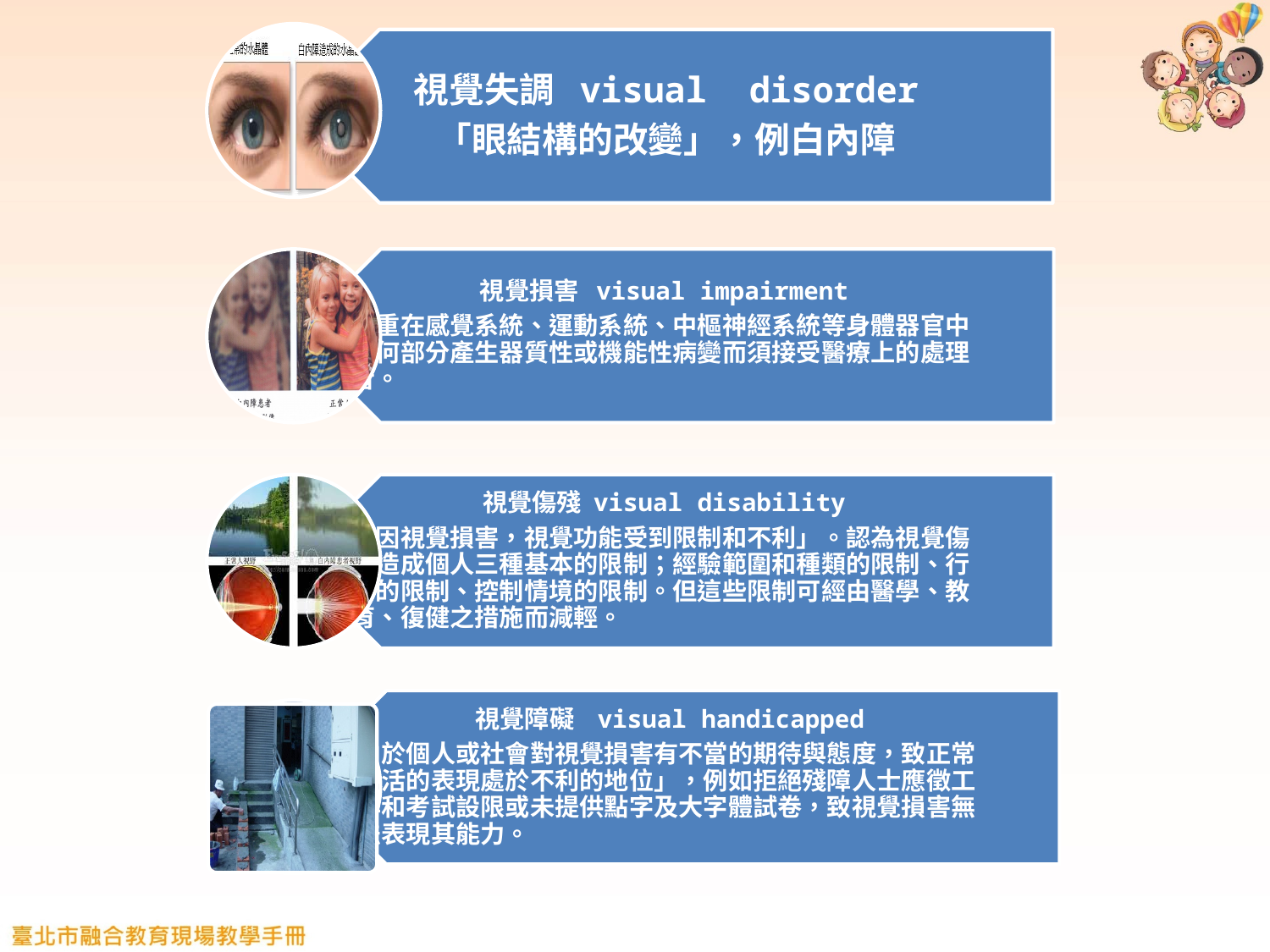

視覺失調  visual  disorder
「眼結構的改變」，例白內障
視覺損害  visual impairment
著重在感覺系統、運動系統、中樞神經系統等身體器官中任何部分產生器質性或機能性病變而須接受醫療上的處理者。
視覺傷殘 visual disability
「因視覺損害，視覺功能受到限制和不利」。認為視覺傷殘造成個人三種基本的限制；經驗範圍和種類的限制、行動的限制、控制情境的限制。但這些限制可經由醫學、教育、復健之措施而減輕。
視覺障礙   visual handicapped
由於個人或社會對視覺損害有不當的期待與態度，致正常生活的表現處於不利的地位」，例如拒絕殘障人士應徵工作和考試設限或未提供點字及大字體試卷，致視覺損害無法表現其能力。